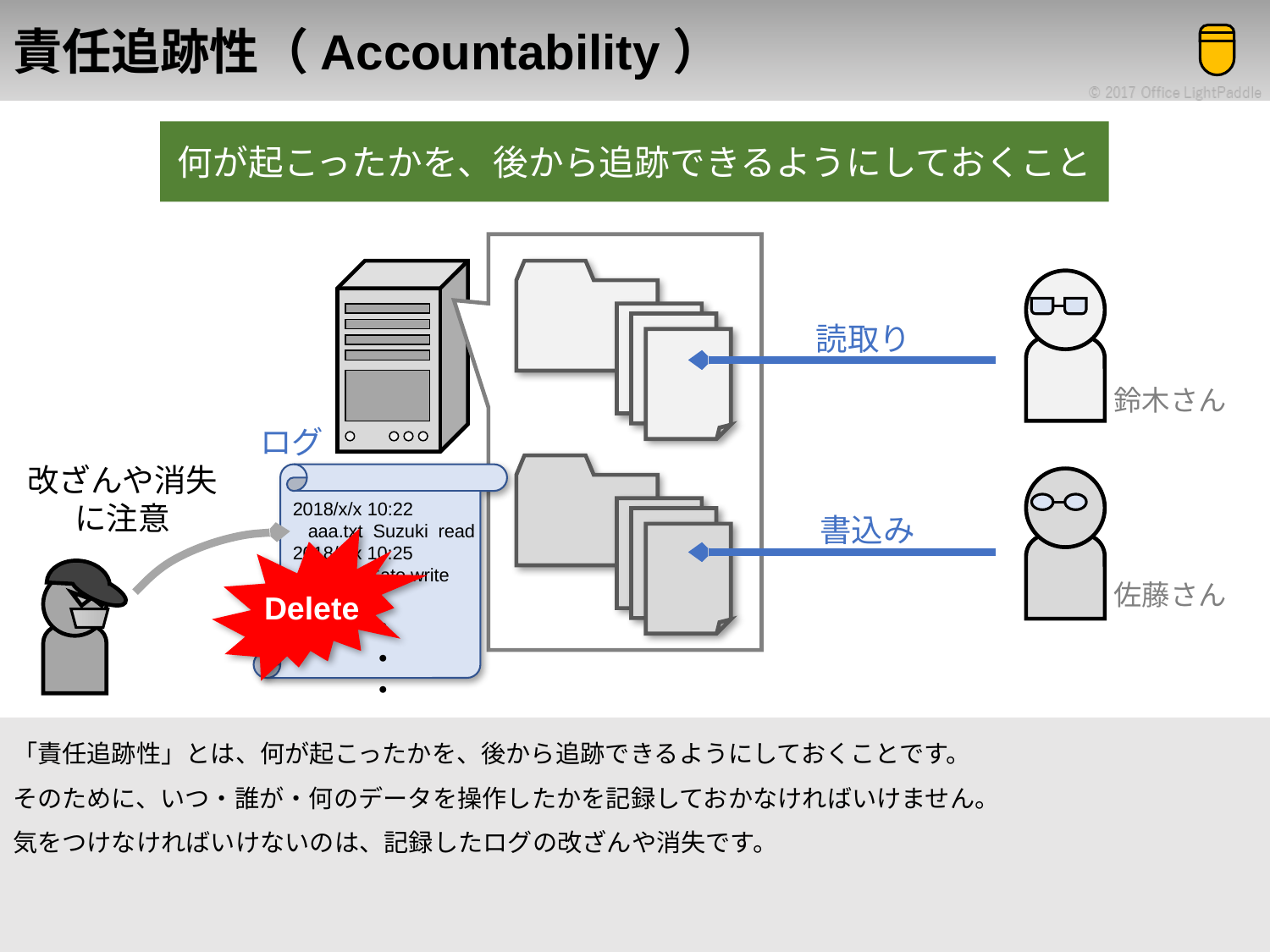

# 責任追跡性（Accountability）

何が起こったかを、後から追跡できるようにしておくこと

読取り
鈴木さん
ログ
改ざんや消失
に注意
2018/x/x 10:22
   aaa.txt  Suzuki  read
2018/x/x 10:25
   bbb.txt Sato write
・・・

書込み
Delete

佐藤さん
「責任追跡性」とは、何が起こったかを、後から追跡できるようにしておくことです。
そのために、いつ・誰が・何のデータを操作したかを記録しておかなければいけません。
気をつけなければいけないのは、記録したログの改ざんや消失です。